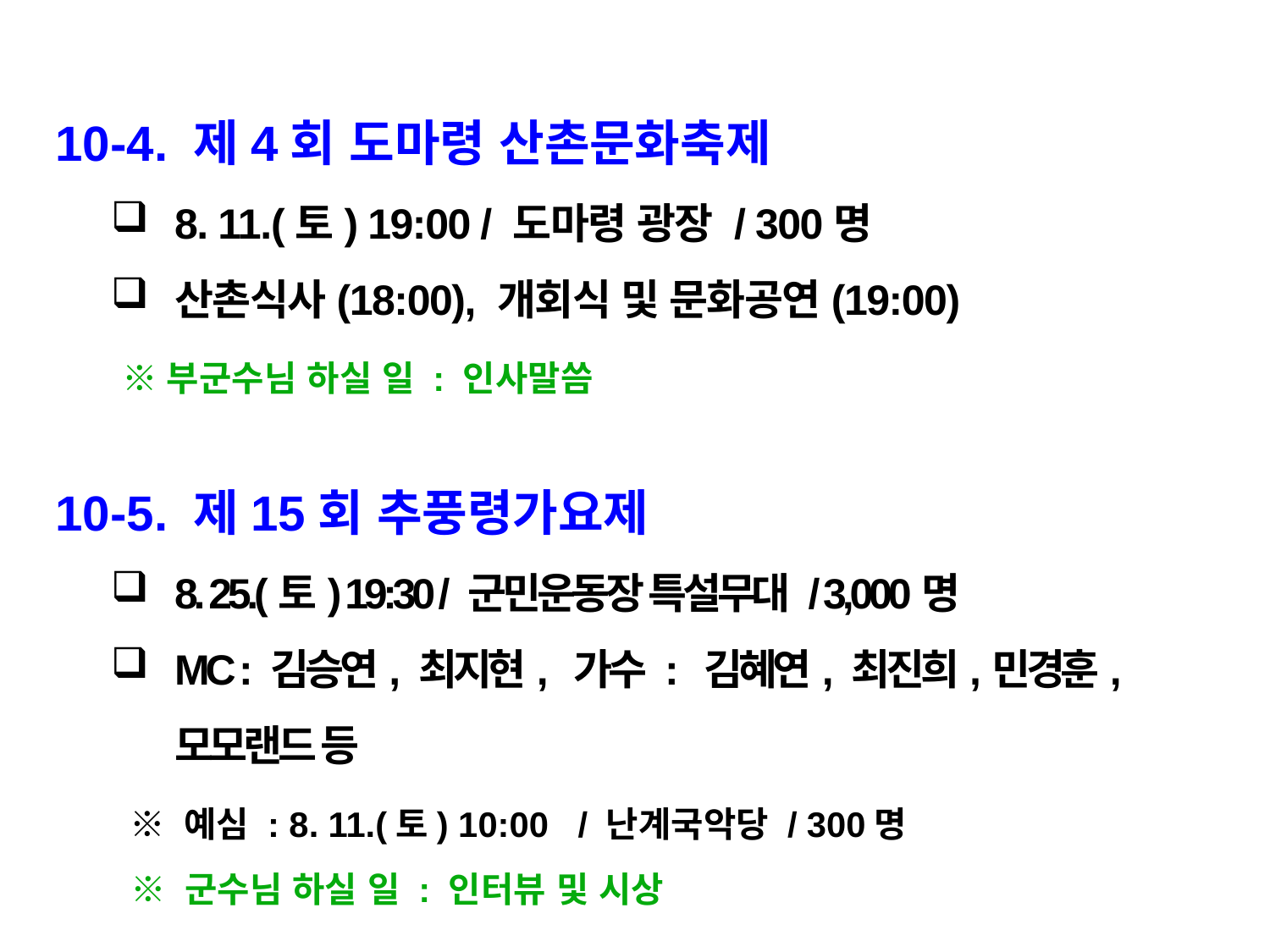

10-4. 제4회 도마령 산촌문화축제
8. 11.(토) 19:00 / 도마령 광장 / 300명
산촌식사(18:00), 개회식 및 문화공연(19:00)
 ※부군수님 하실 일 : 인사말씀
10-5. 제15회 추풍령가요제
8. 25.(토) 19:30 / 군민운동장 특설무대 / 3,000명
MC : 김승연, 최지현,  가수 :  김혜연, 최진희,민경훈, 모모랜드 등
  ※ 예심 : 8. 11.(토) 10:00   / 난계국악당 / 300명
  ※ 군수님 하실 일 : 인터뷰 및 시상